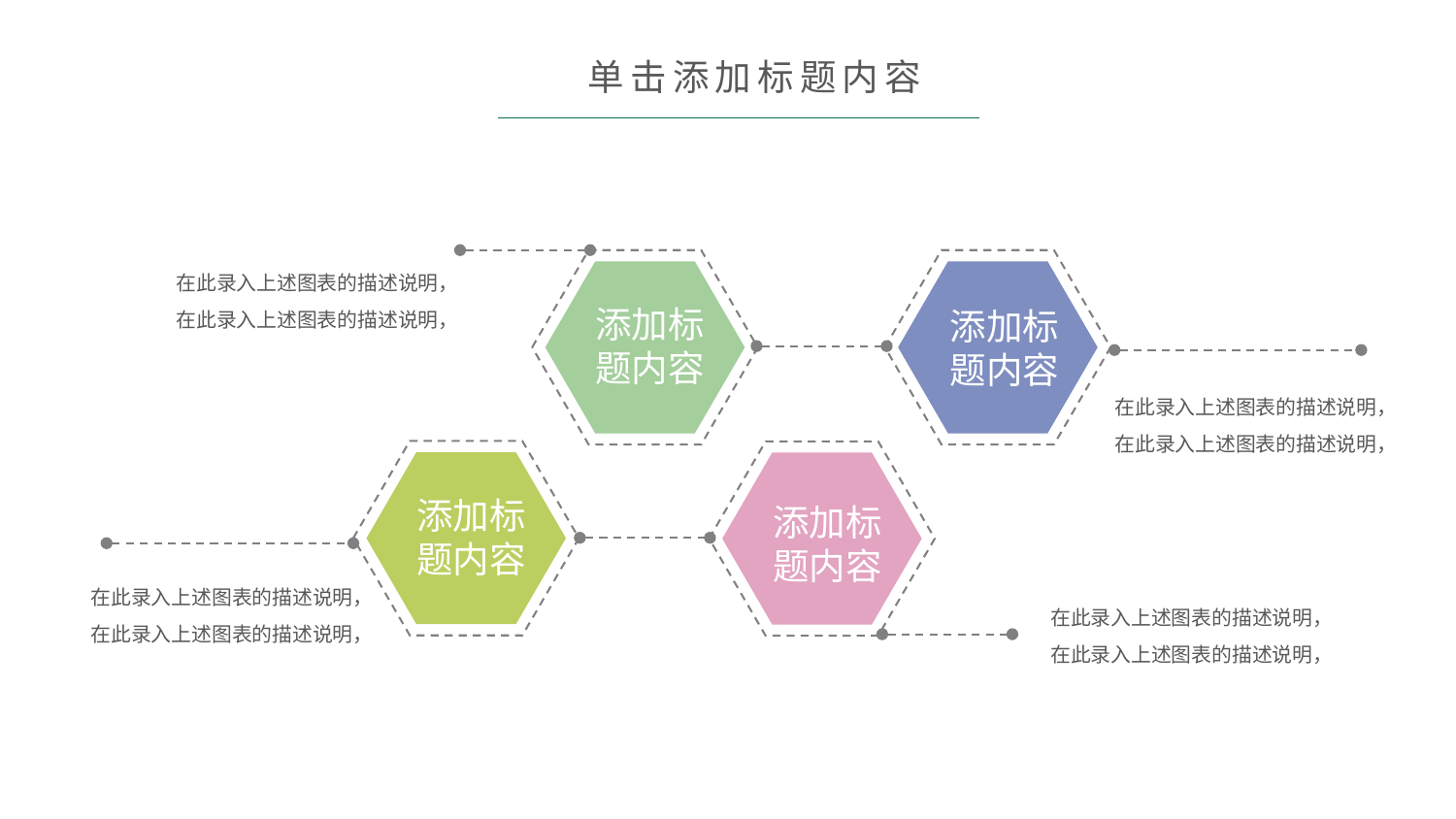

单击添加标题内容

在此录入上述图表的描述说明，在此录入上述图表的描述说明，

添加标
题内容

添加标
题内容
在此录入上述图表的描述说明，在此录入上述图表的描述说明，

添加标
题内容

添加标
题内容
在此录入上述图表的描述说明，在此录入上述图表的描述说明，
在此录入上述图表的描述说明，在此录入上述图表的描述说明，